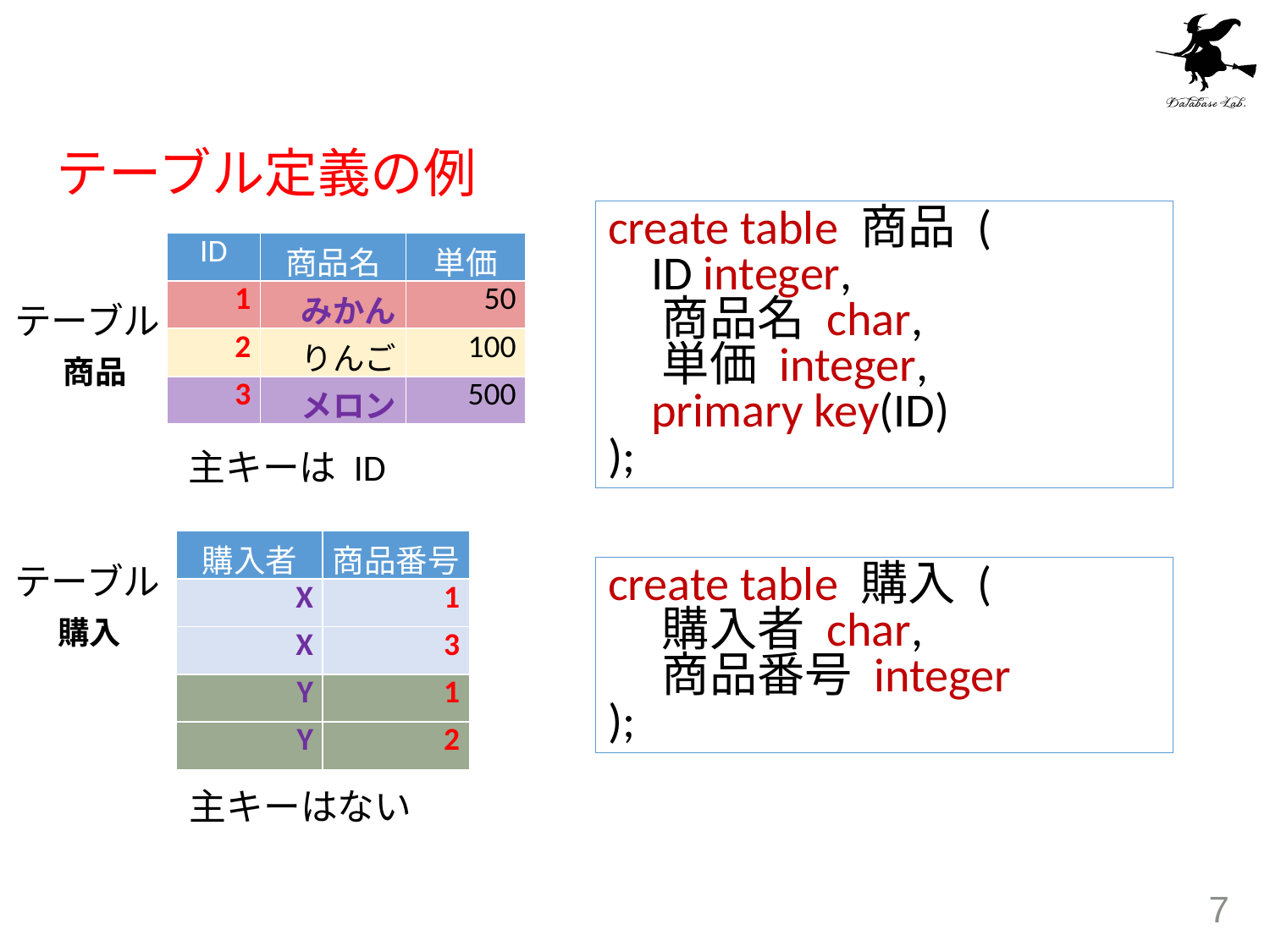

テーブル定義の例
create table 商品 (
    ID integer,
    商品名 char,
    単価 integer,
    primary key(ID)
);
| ID | 商品名 | 単価 |
| --- | --- | --- |
| 1 | みかん | 50 |
| 2 | りんご | 100 |
| 3 | メロン | 500 |
テーブル
商品
主キーは ID
| 購入者 | 商品番号 |
| --- | --- |
| X | 1 |
| X | 3 |
| Y | 1 |
| Y | 2 |
テーブル
create table 購入 (
    購入者 char,
    商品番号 integer
);
購入
主キーはない
7